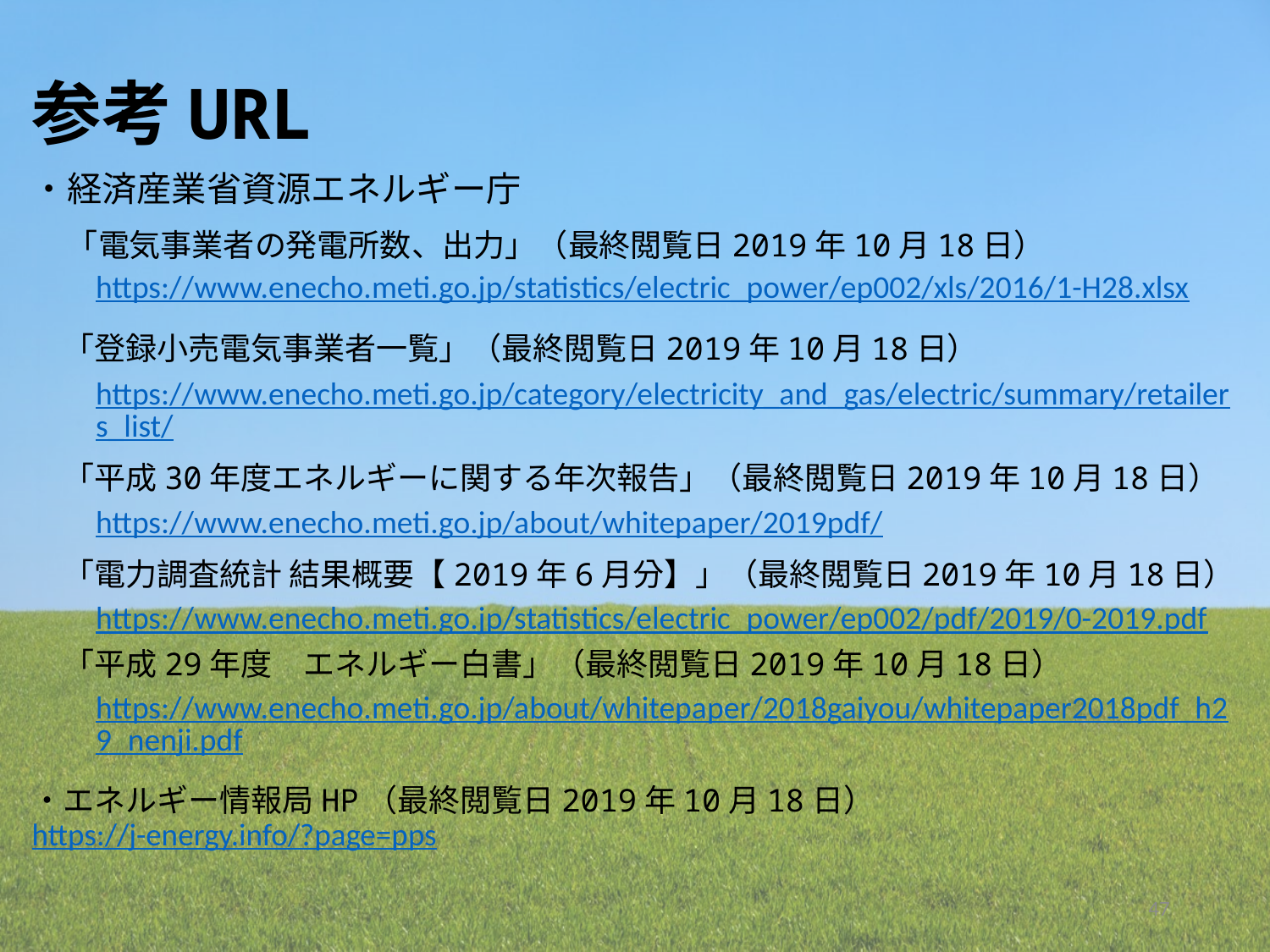

参考URL
・経済産業省資源エネルギー庁
　「電気事業者の発電所数、出力」（最終閲覧日2019年10月18日）

　「登録小売電気事業者一覧」（最終閲覧日2019年10月18日）

　「平成30年度エネルギーに関する年次報告」（最終閲覧日2019年10月18日）

　「電力調査統計 結果概要【2019年6月分】」（最終閲覧日2019年10月18日）

　「平成29年度　エネルギー白書」（最終閲覧日2019年10月18日）

・エネルギー情報局HP（最終閲覧日2019年10月18日）https://j-energy.info/?page=pps

https://www.enecho.meti.go.jp/statistics/electric_power/ep002/xls/2016/1-H28.xlsx
https://www.enecho.meti.go.jp/category/electricity_and_gas/electric/summary/retailers_list/
https://www.enecho.meti.go.jp/about/whitepaper/2019pdf/
https://www.enecho.meti.go.jp/statistics/electric_power/ep002/pdf/2019/0-2019.pdf
https://www.enecho.meti.go.jp/about/whitepaper/2018gaiyou/whitepaper2018pdf_h29_nenji.pdf
47